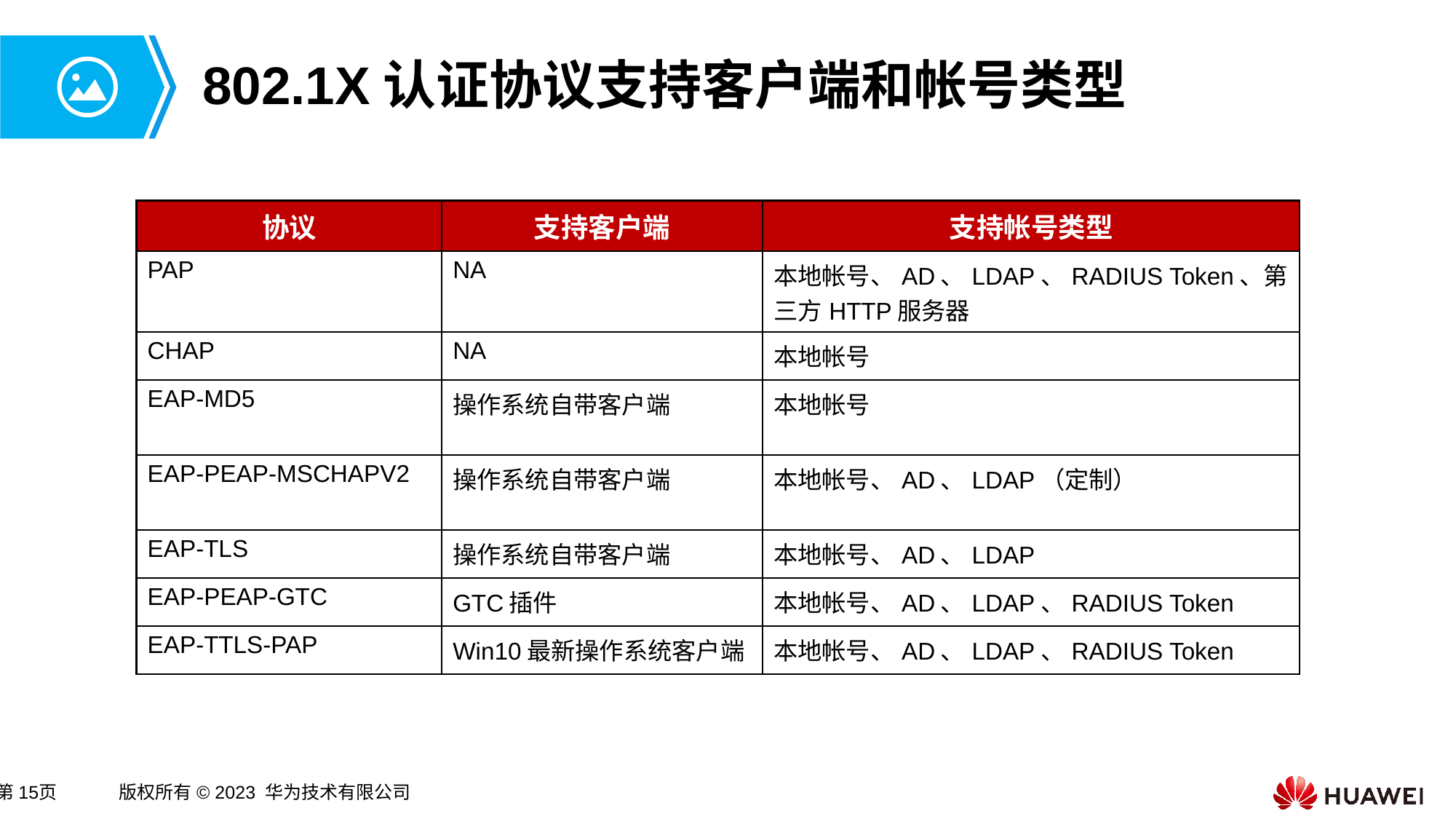

# 802.1X认证协议支持客户端和帐号类型
| 协议 | 支持客户端 | 支持帐号类型 |
| --- | --- | --- |
| PAP | NA | 本地帐号、AD、LDAP、RADIUS Token、第三方HTTP服务器 |
| CHAP | NA | 本地帐号 |
| EAP-MD5 | 操作系统自带客户端 | 本地帐号 |
| EAP-PEAP-MSCHAPV2 | 操作系统自带客户端 | 本地帐号、AD、LDAP（定制） |
| EAP-TLS | 操作系统自带客户端 | 本地帐号、AD、LDAP |
| EAP-PEAP-GTC | GTC插件 | 本地帐号、AD、LDAP、RADIUS Token |
| EAP-TTLS-PAP | Win10最新操作系统客户端 | 本地帐号、AD、LDAP、RADIUS Token |